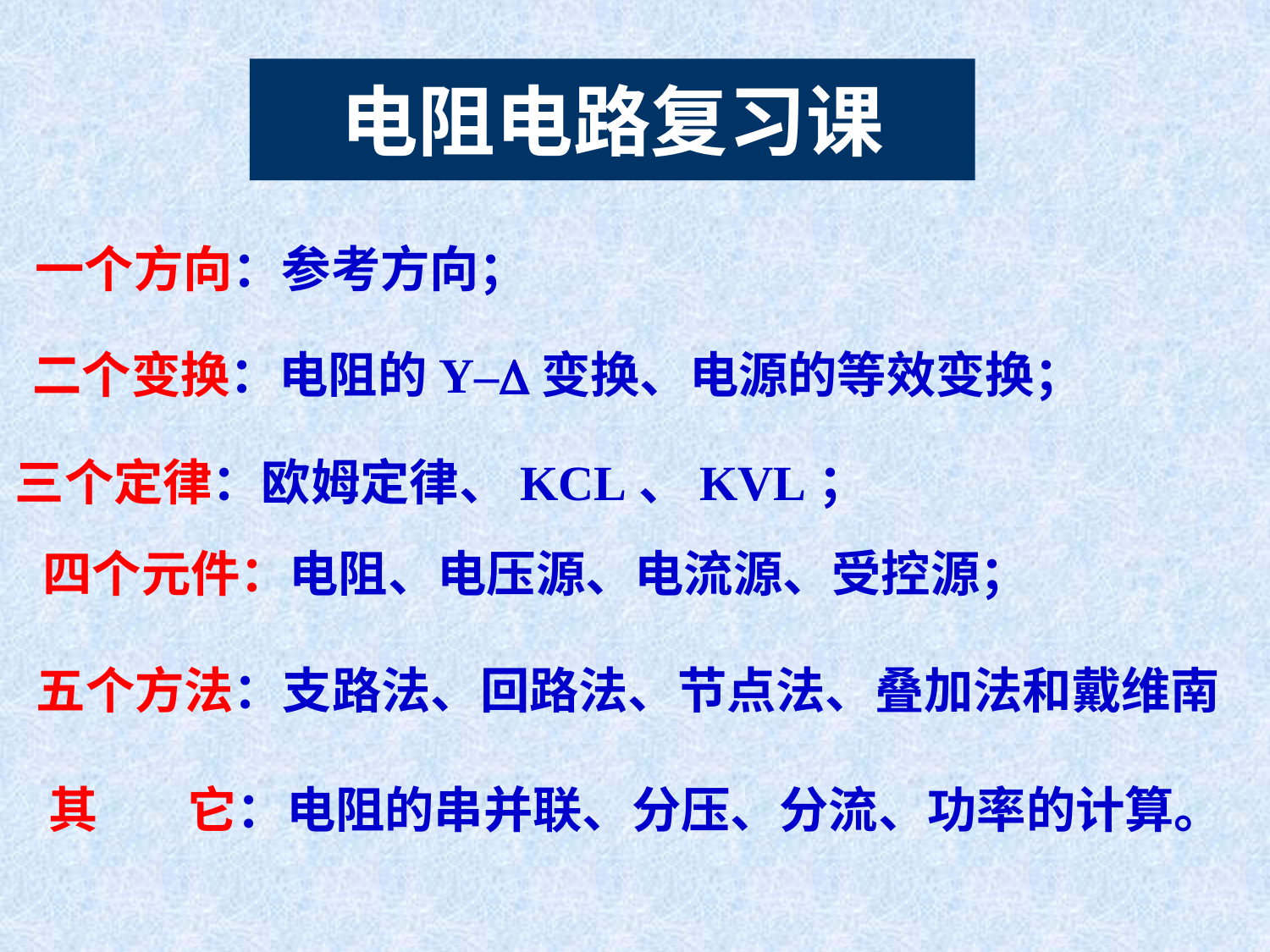

# 电阻电路复习课
一个方向：参考方向；
二个变换：电阻的Y–Δ变换、电源的等效变换；
三个定律：欧姆定律、KCL、KVL；
四个元件：电阻、电压源、电流源、受控源；
五个方法：支路法、回路法、节点法、叠加法和戴维南
其        它：电阻的串并联、分压、分流、功率的计算。